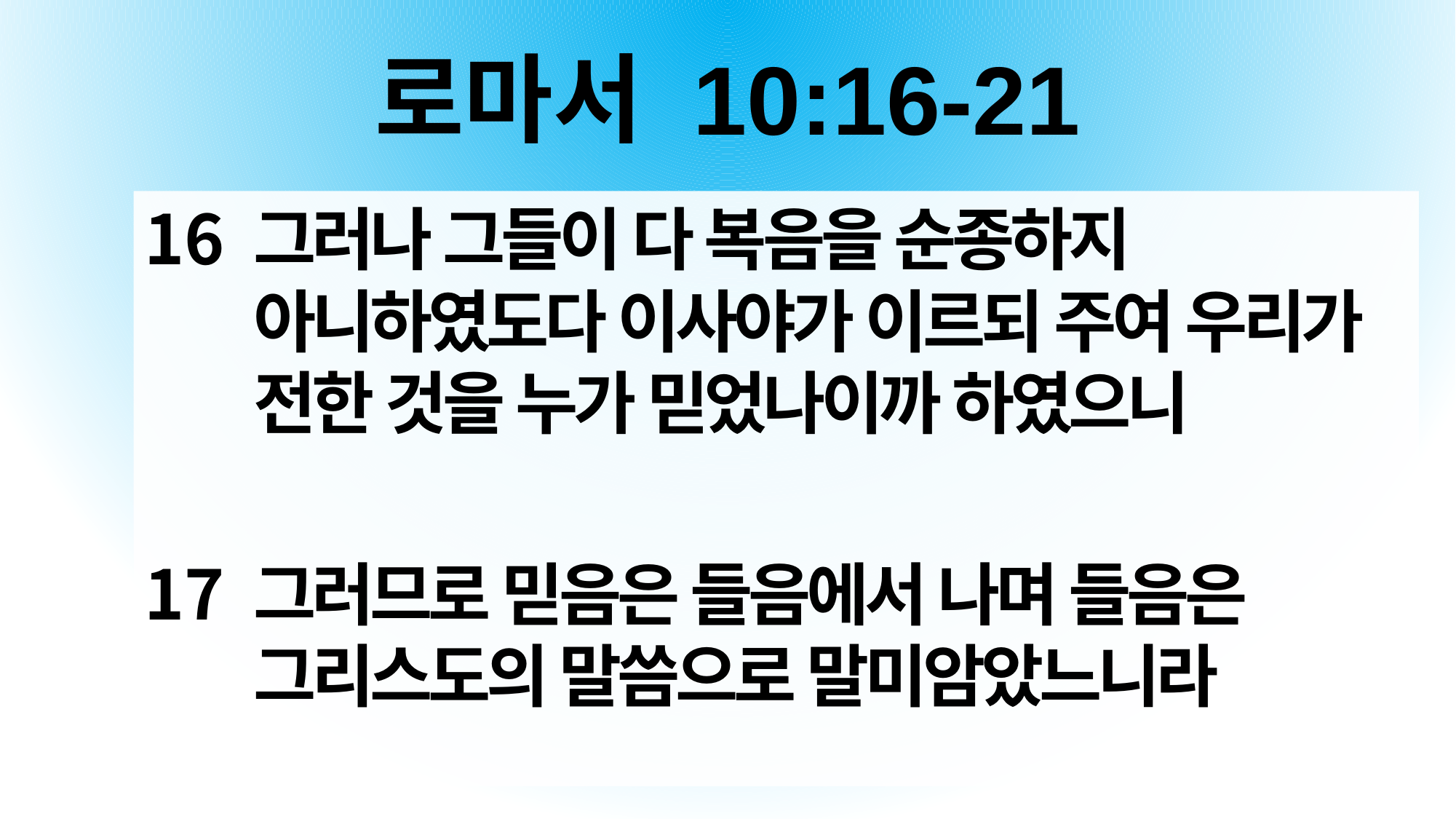

# 로마서 10:16-21
그러나 그들이 다 복음을 순종하지 아니하였도다 이사야가 이르되 주여 우리가 전한 것을 누가 믿었나이까 하였으니

그러므로 믿음은 들음에서 나며 들음은 그리스도의 말씀으로 말미암았느니라